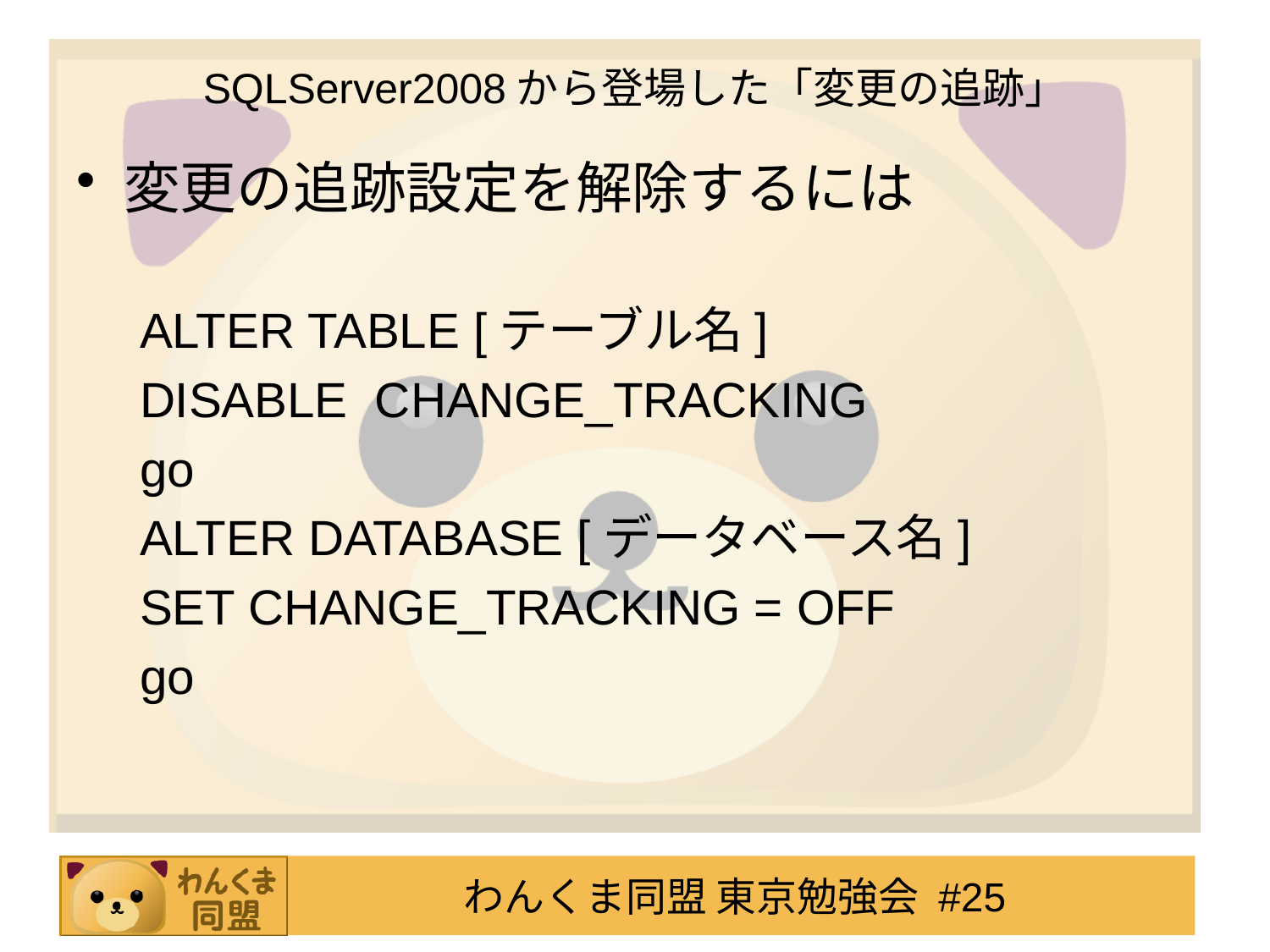

# SQLServer2008から登場した「変更の追跡」
変更の追跡設定を解除するには

ALTER TABLE [テーブル名]
DISABLE  CHANGE_TRACKING
go
ALTER DATABASE [データベース名]
SET CHANGE_TRACKING = OFF
go